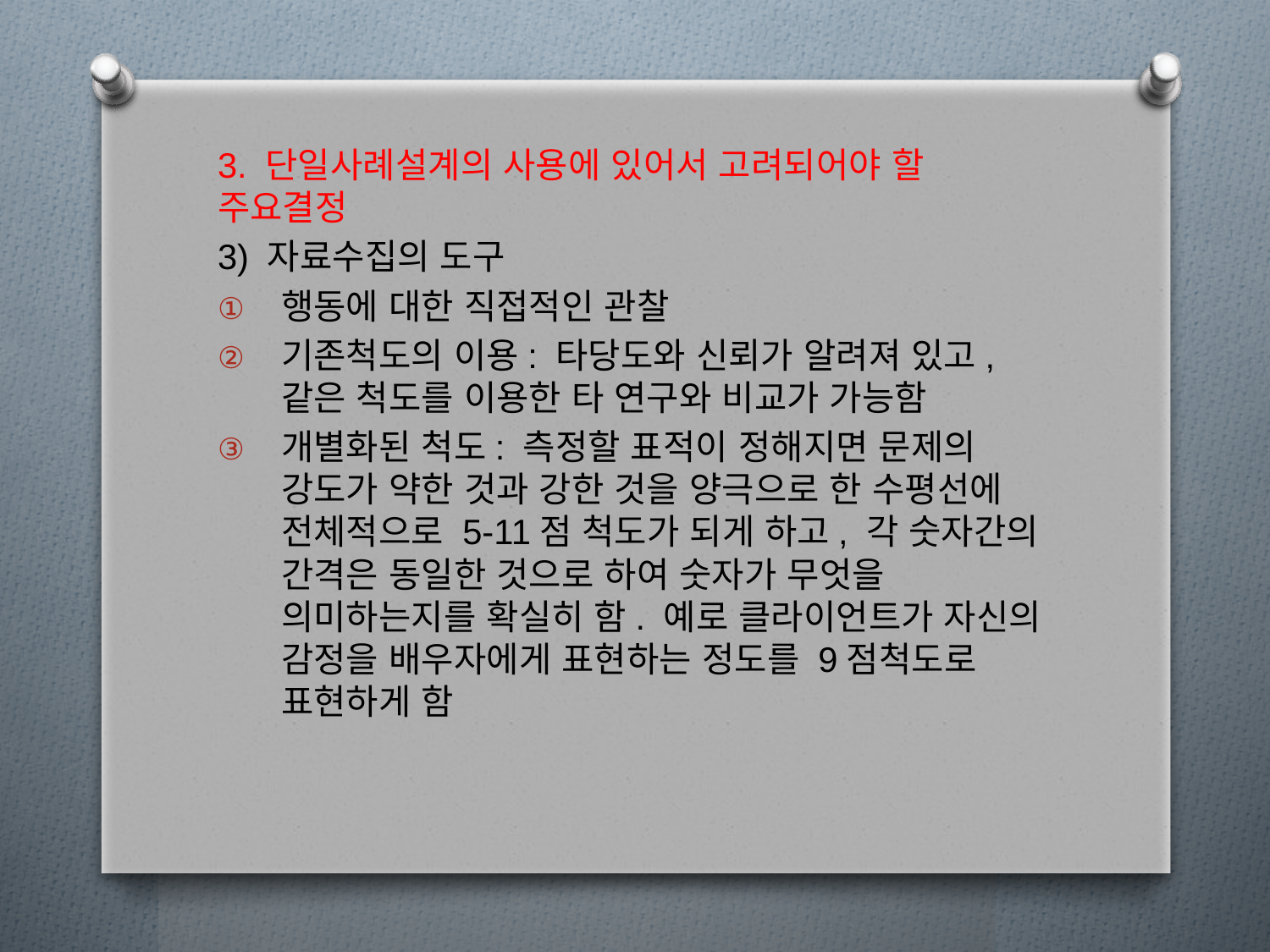

3. 단일사례설계의 사용에 있어서 고려되어야 할 주요결정
3) 자료수집의 도구
행동에 대한 직접적인 관찰
기존척도의 이용: 타당도와 신뢰가 알려져 있고, 같은 척도를 이용한 타 연구와 비교가 가능함
개별화된 척도: 측정할 표적이 정해지면 문제의 강도가 약한 것과 강한 것을 양극으로 한 수평선에 전체적으로 5-11점 척도가 되게 하고, 각 숫자간의 간격은 동일한 것으로 하여 숫자가 무엇을 의미하는지를 확실히 함. 예로 클라이언트가 자신의 감정을 배우자에게 표현하는 정도를 9점척도로 표현하게 함